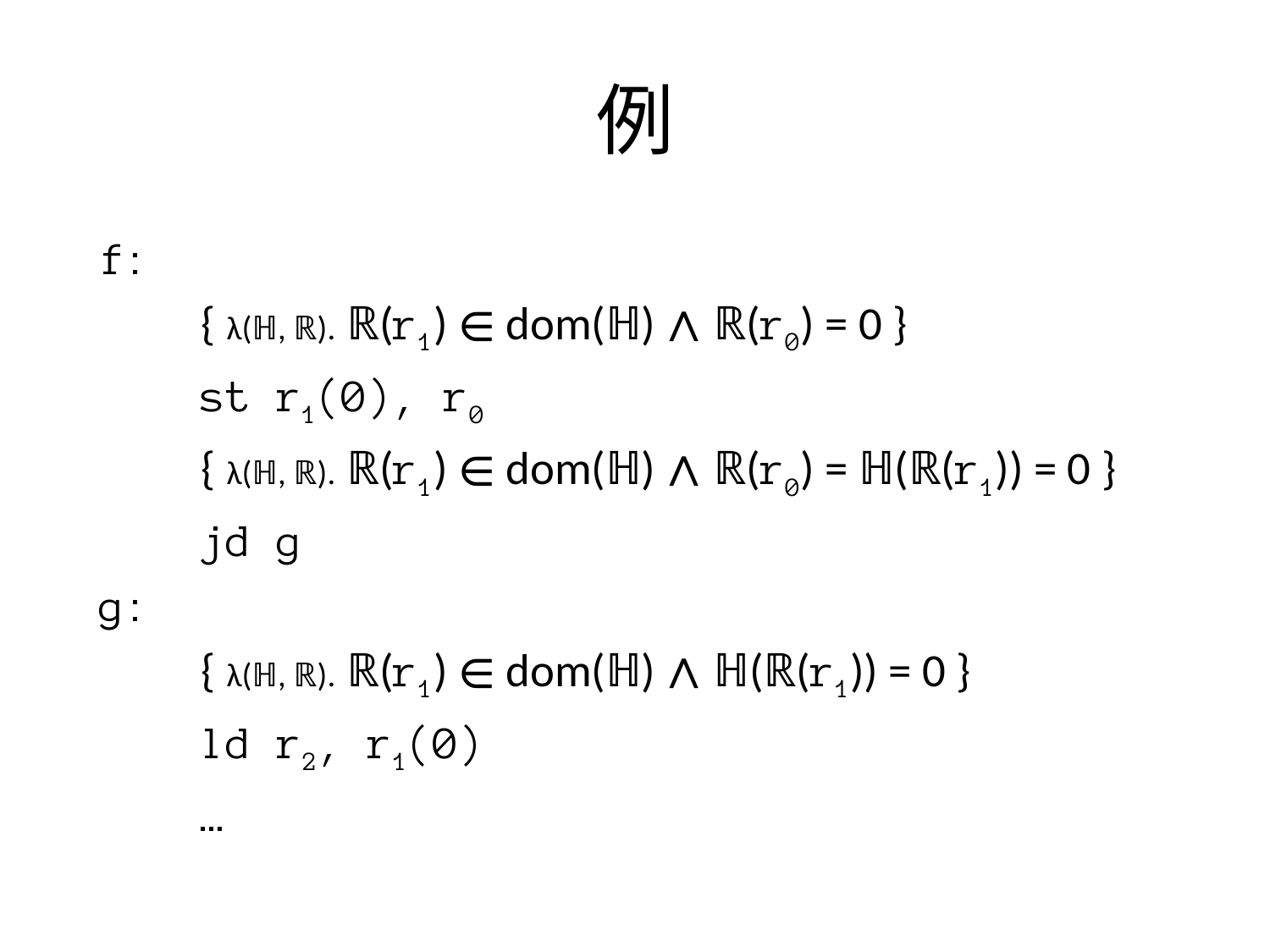

# 例
f:
    { λ(ℍ, ℝ). ℝ(r1) ∈ dom(ℍ) ∧ ℝ(r0) = 0 }
    st r1(0), r0
    { λ(ℍ, ℝ). ℝ(r1) ∈ dom(ℍ) ∧ ℝ(r0) = ℍ(ℝ(r1)) = 0 }
    jd g
g:
    { λ(ℍ, ℝ). ℝ(r1) ∈ dom(ℍ) ∧ ℍ(ℝ(r1)) = 0 }
    ld r2, r1(0)
    …